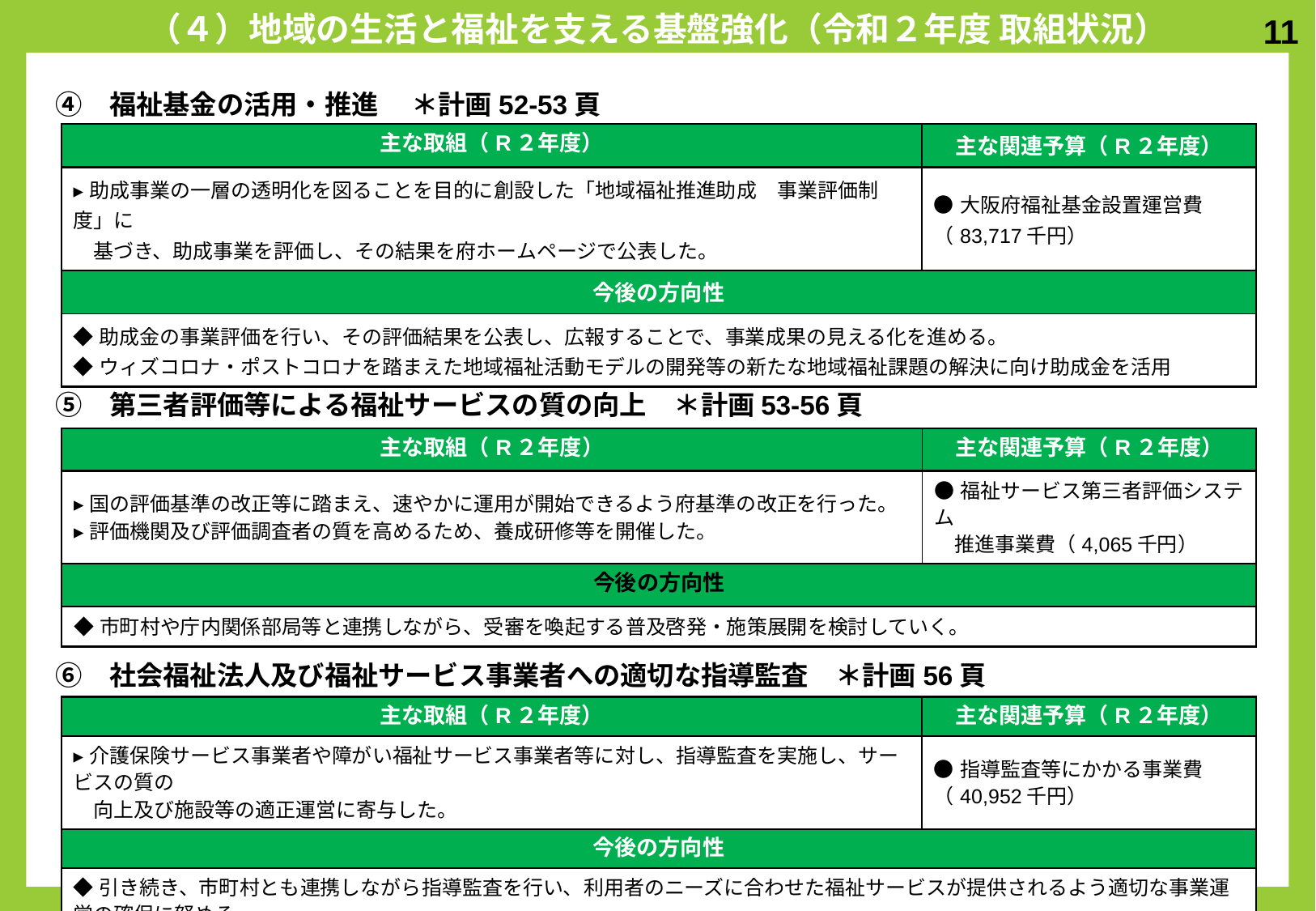

（４）地域の生活と福祉を支える基盤強化（令和２年度 取組状況）
11
　④　福祉基金の活用・推進 　＊計画52-53頁
| 主な取組（R２年度） | 主な関連予算（R２年度） |
| --- | --- |
| ▸助成事業の一層の透明化を図ることを目的に創設した「地域福祉推進助成　事業評価制度」に 　基づき、助成事業を評価し、その結果を府ホームページで公表した。 | ●大阪府福祉基金設置運営費（83,717千円） |
| 今後の方向性 |  |
| ◆助成金の事業評価を行い、その評価結果を公表し、広報することで、事業成果の見える化を進める。 ◆ウィズコロナ・ポストコロナを踏まえた地域福祉活動モデルの開発等の新たな地域福祉課題の解決に向け助成金を活用 |  |
　⑤　第三者評価等による福祉サービスの質の向上　＊計画53-56頁
| 主な取組（R２年度） | 主な関連予算（R２年度） |
| --- | --- |
| ▸国の評価基準の改正等に踏まえ、速やかに運用が開始できるよう府基準の改正を行った。 ▸評価機関及び評価調査者の質を高めるため、養成研修等を開催した。 | ●福祉サービス第三者評価システム 　推進事業費（4,065千円） |
| 今後の方向性 |  |
| ◆市町村や庁内関係部局等と連携しながら、受審を喚起する普及啓発・施策展開を検討していく。 |  |
　⑥　社会福祉法人及び福祉サービス事業者への適切な指導監査　＊計画56頁
| 主な取組（R２年度） | 主な関連予算（R２年度） |
| --- | --- |
| ▸介護保険サービス事業者や障がい福祉サービス事業者等に対し、指導監査を実施し、サービスの質の 　向上及び施設等の適正運営に寄与した。 | ●指導監査等にかかる事業費 （40,952千円） |
| 今後の方向性 |  |
| ◆引き続き、市町村とも連携しながら指導監査を行い、利用者のニーズに合わせた福祉サービスが提供されるよう適切な事業運営の確保に努める。 |  |